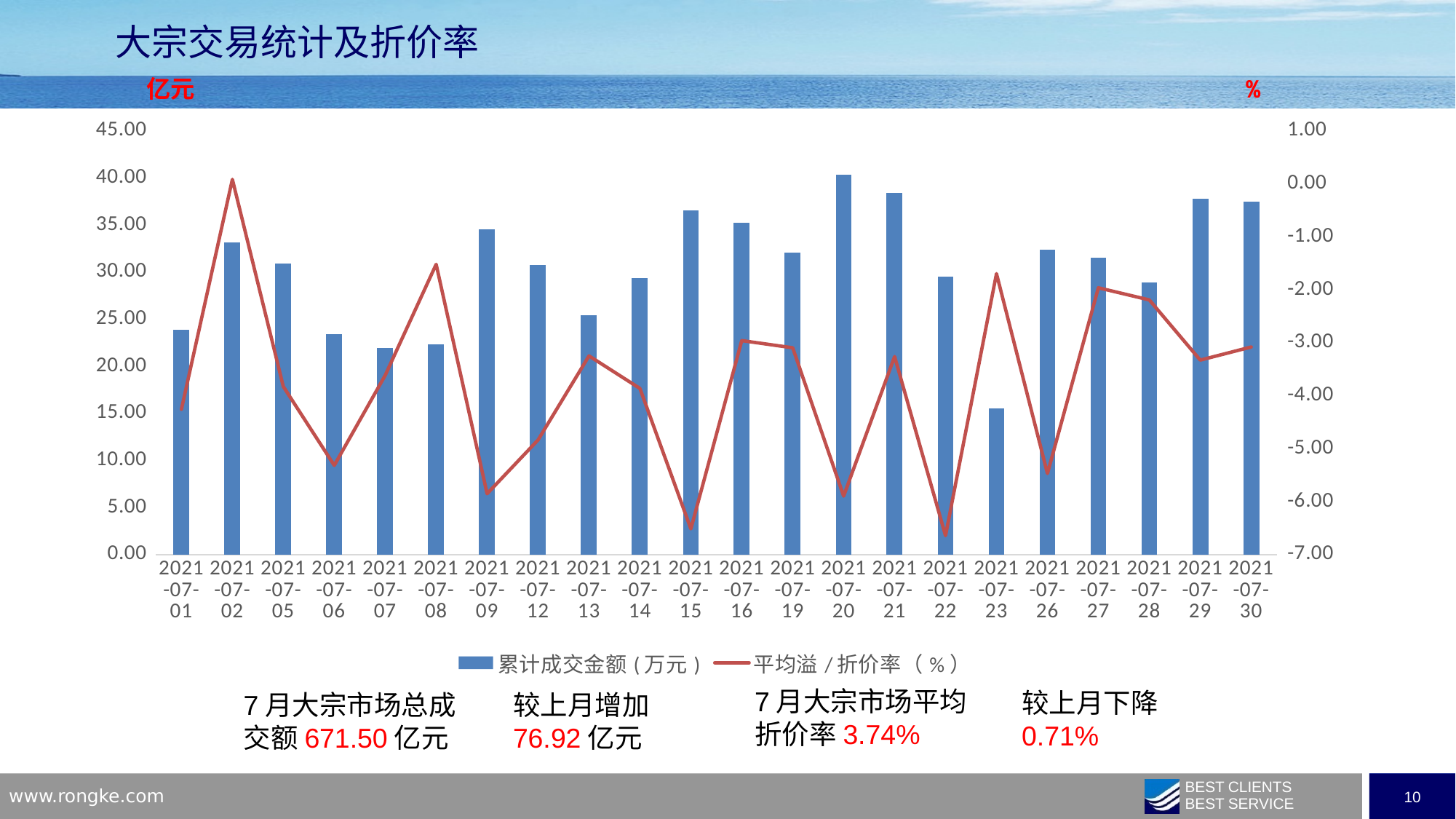

大宗交易统计及折价率
亿元
%

### Chart

| Category | 累计成交金额(万元) | 平均溢/折价率（%） |
|---|---|---|
| 2021-07-01 | 23.917473 | -4.257721302068185 |
| 2021-07-02 | 33.142542 | 0.08577626350655 |
| 2021-07-05 | 30.917165999999998 | -3.82639922745745 |
| 2021-07-06 | 23.437476999999998 | -5.316849127635555 |
| 2021-07-07 | 21.935678 | -3.614393878270322 |
| 2021-07-08 | 22.30144 | -1.518550218893458 |
| 2021-07-09 | 34.573240999999996 | -5.851189486670225 |
| 2021-07-12 | 30.727031 | -4.836697042058718 |
| 2021-07-13 | 25.407339999999998 | -3.24778030242942 |
| 2021-07-14 | 29.384541 | -3.862636203315612 |
| 2021-07-15 | 36.544002 | -6.514566618574483 |
| 2021-07-16 | 35.235663 | -2.958611157168706 |
| 2021-07-19 | 32.05729 | -3.094709870464653 |
| 2021-07-20 | 40.378242 | -5.896412522022397 |
| 2021-07-21 | 38.425781 | -3.259432289416377 |
| 2021-07-22 | 29.523086 | -6.643114032532297 |
| 2021-07-23 | 15.488345 | -1.694760040271742 |
| 2021-07-26 | 32.355996999999995 | -5.469284098830628 |
| 2021-07-27 | 31.543840000000003 | -1.961503782845676 |
| 2021-07-28 | 28.924337 | -2.190224464029602 |
| 2021-07-29 | 37.824914 | -3.327469752602896 |
| 2021-07-30 | 37.459377 | -3.079719584049315 |
7月大宗市场平均折价率3.74%
较上月下降0.71%
7月大宗市场总成交额671.50亿元
较上月增加
76.92亿元